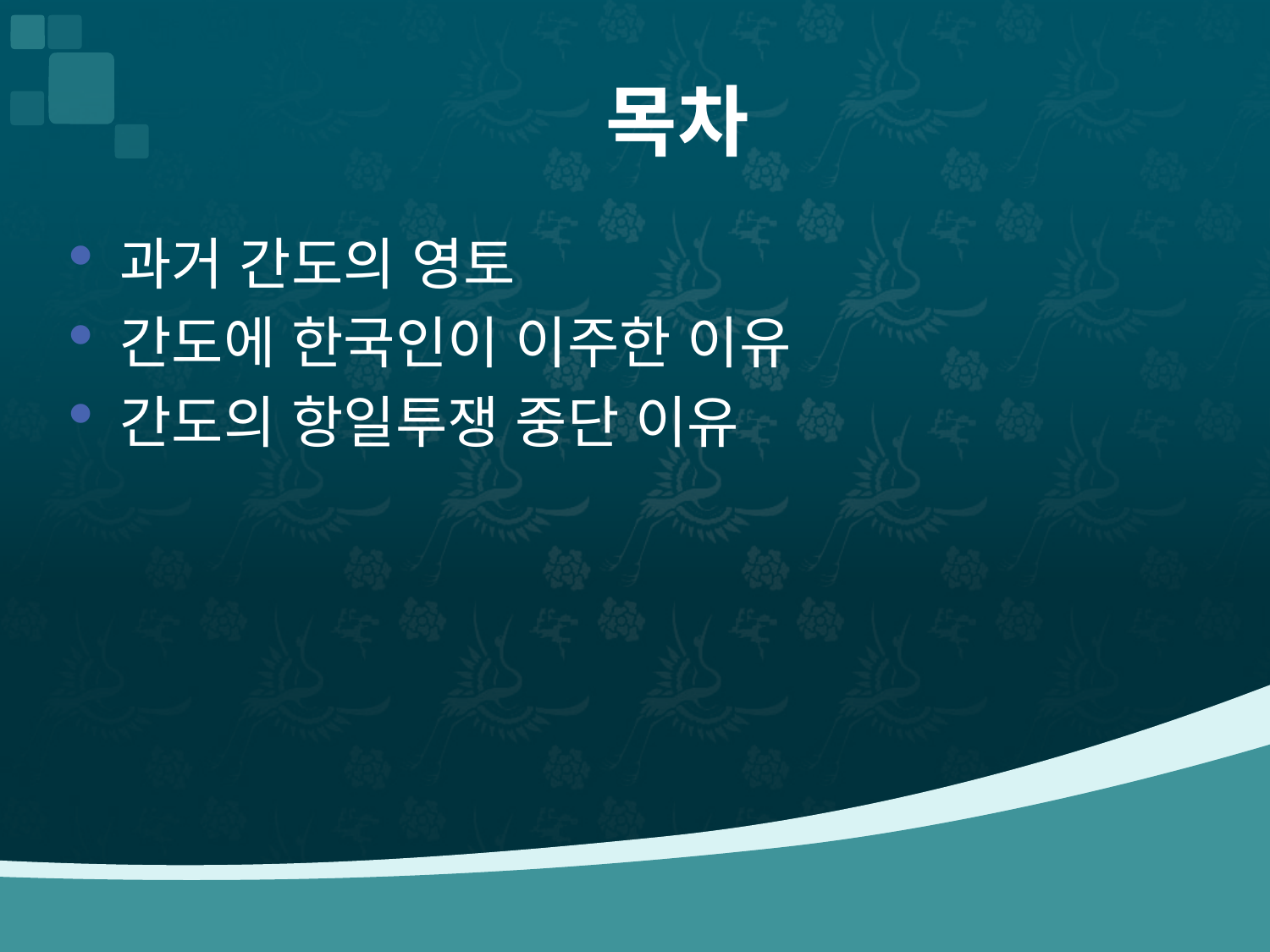

# 목차
과거 간도의 영토
간도에 한국인이 이주한 이유
간도의 항일투쟁 중단 이유